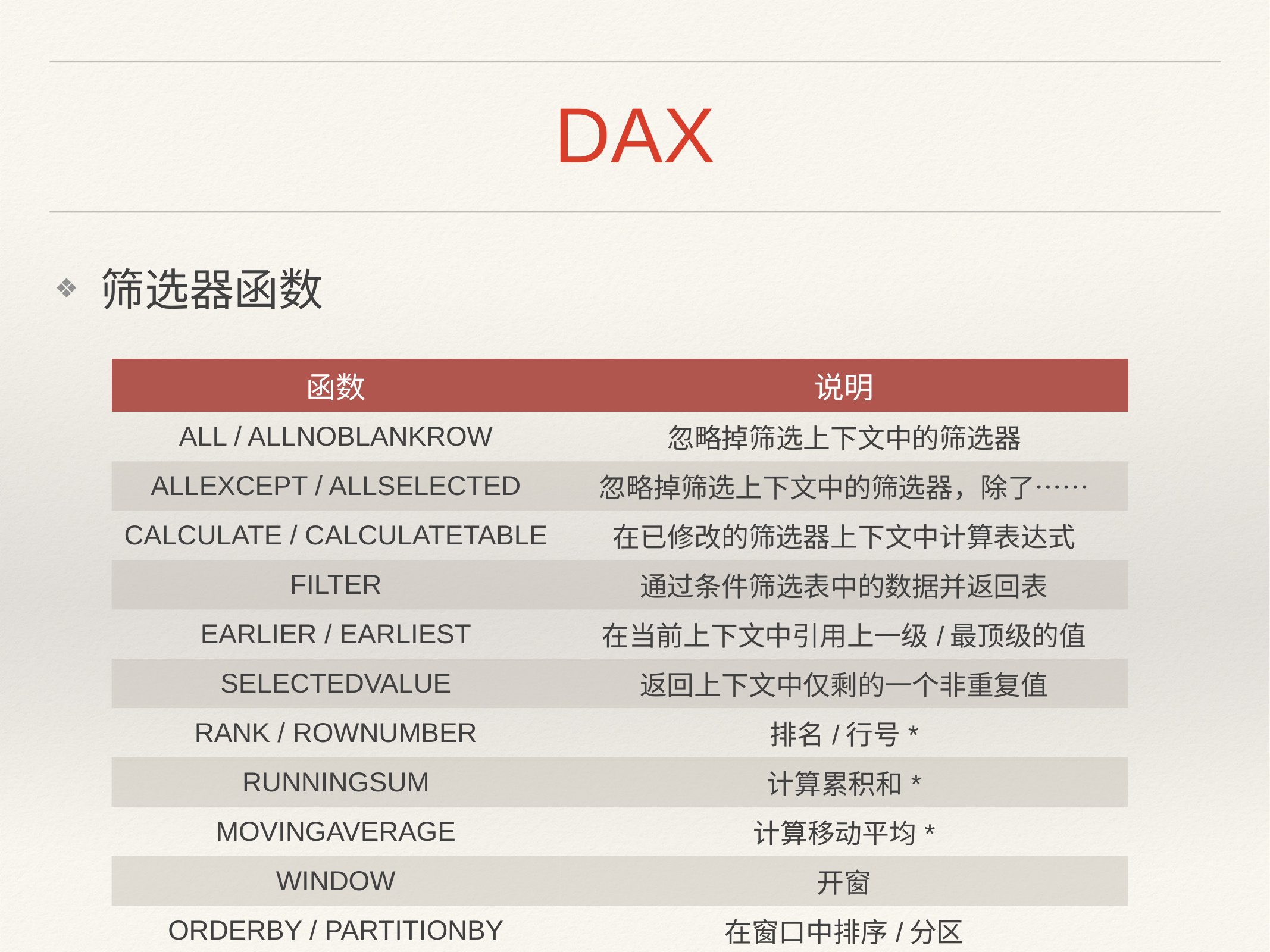

# DAX
筛选器函数
| 函数 | 说明 |
| --- | --- |
| ALL / ALLNOBLANKROW | 忽略掉筛选上下文中的筛选器 |
| ALLEXCEPT / ALLSELECTED | 忽略掉筛选上下文中的筛选器，除了…… |
| CALCULATE / CALCULATETABLE | 在已修改的筛选器上下文中计算表达式 |
| FILTER | 通过条件筛选表中的数据并返回表 |
| EARLIER / EARLIEST | 在当前上下文中引用上一级/最顶级的值 |
| SELECTEDVALUE | 返回上下文中仅剩的一个非重复值 |
| RANK / ROWNUMBER | 排名/行号\* |
| RUNNINGSUM | 计算累积和\* |
| MOVINGAVERAGE | 计算移动平均\* |
| WINDOW | 开窗 |
| ORDERBY / PARTITIONBY | 在窗口中排序/分区 |